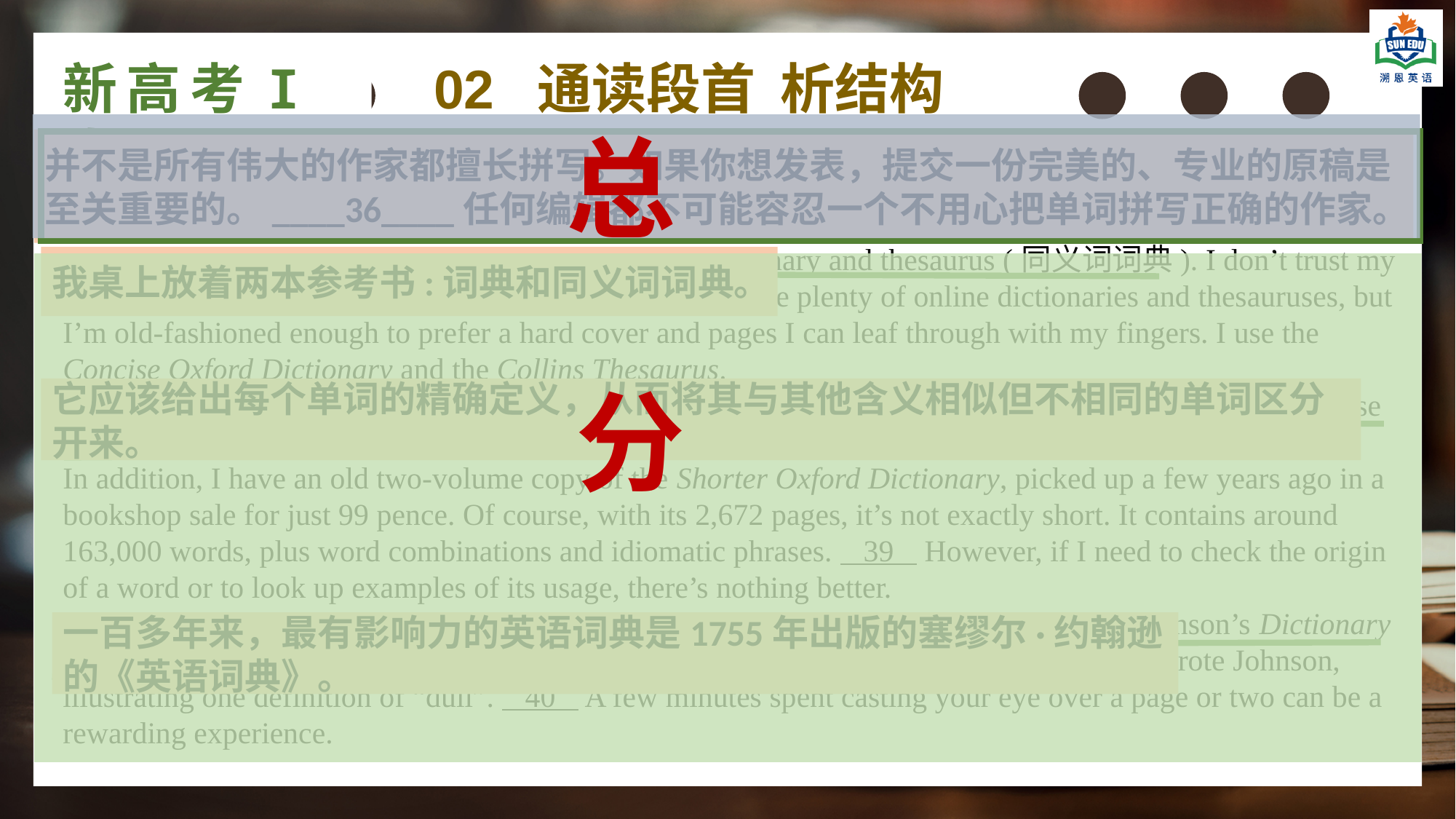

新高考I卷
02  通读段首  析结构

总
Not all great writers are great spellers. If you want to be published, it’s vital to submit a perfect, professionally presented manuscript (原稿).    36    No editor is likely to tolerate a writer who does not take the trouble to spell words correctly.    I keep two reference books close-by on my desk: dictionary and thesaurus (同义词词典). I don’t trust my laptop’s spellchecker.    37    Of course, these days there are plenty of online dictionaries and thesauruses, but I’m old-fashioned enough to prefer a hard cover and pages I can leaf through with my fingers. I use the Concise Oxford Dictionary and the Collins Thesaurus.       38    It should give you a precise definition of each word, thus differentiating it from other words whose meanings are similar, but not identical. It will also usually show how the word is pronounced.In addition, I have an old two-volume copy of the Shorter Oxford Dictionary, picked up a few years ago in a bookshop sale for just 99 pence. Of course, with its 2,672 pages, it’s not exactly short. It contains around 163,000 words, plus word combinations and idiomatic phrases.    39    However, if I need to check the origin of a word or to look up examples of its usage, there’s nothing better.    For well over a hundred years the most influential English dictionary was Samuel Johnson’s Dictionary of the English Language published in 1755. “To make dictionaries is dull (乏味) work,” wrote Johnson, illustrating one definition of “dull”.    40    A few minutes spent casting your eye over a page or two can be a rewarding experience.
并不是所有伟大的作家都擅长拼写。如果你想发表，提交一份完美的、专业的原稿是至关重要的。____36____任何编辑都不可能容忍一个不用心把单词拼写正确的作家。

我桌上放着两本参考书:词典和同义词词典。

分
它应该给出每个单词的精确定义，从而将其与其他含义相似但不相同的单词区分开来。
一百多年来，最有影响力的英语词典是1755年出版的塞缪尔·约翰逊的《英语词典》。